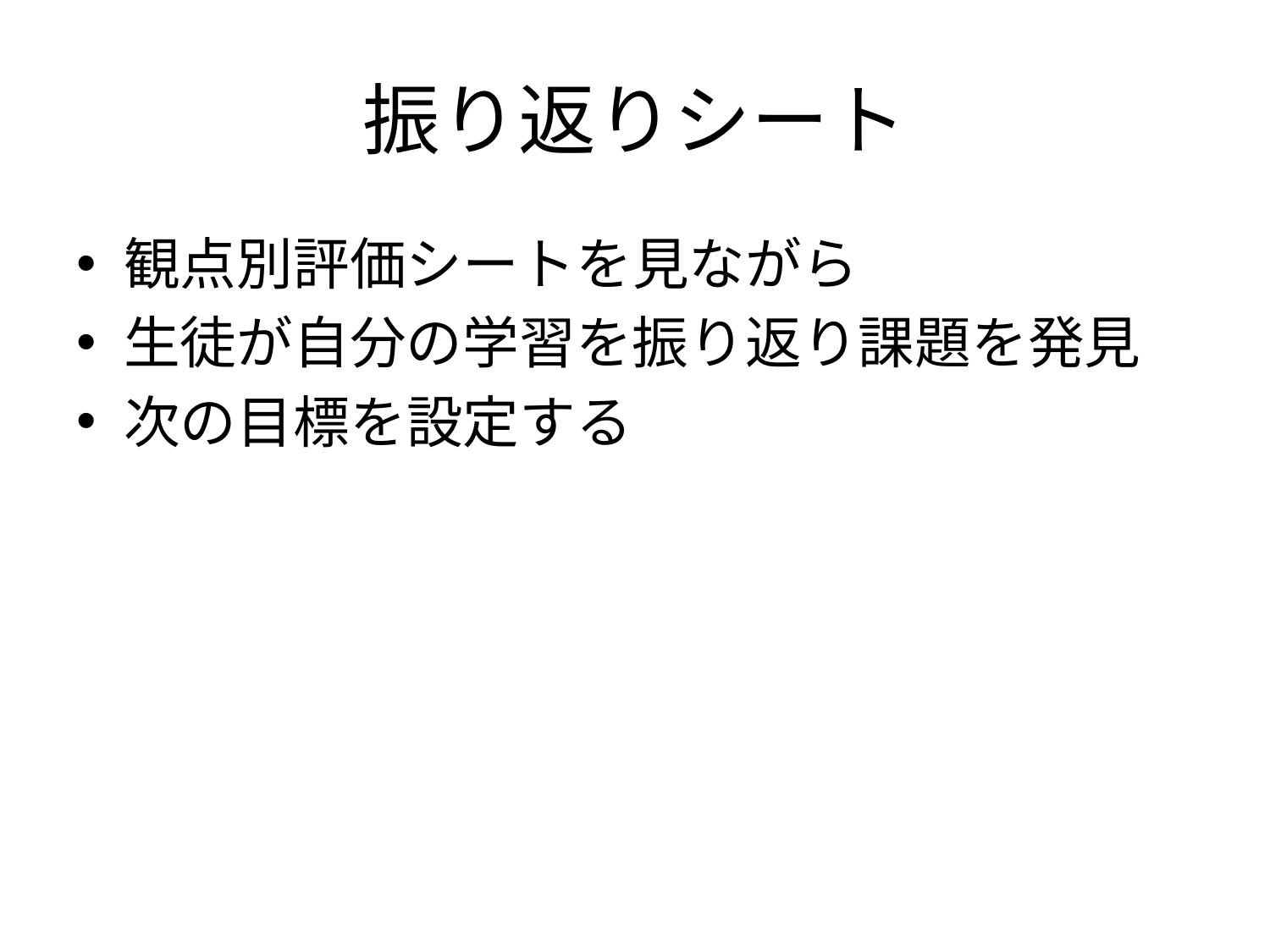

# 振り返りシート
観点別評価シートを見ながら
生徒が自分の学習を振り返り課題を発見
次の目標を設定する